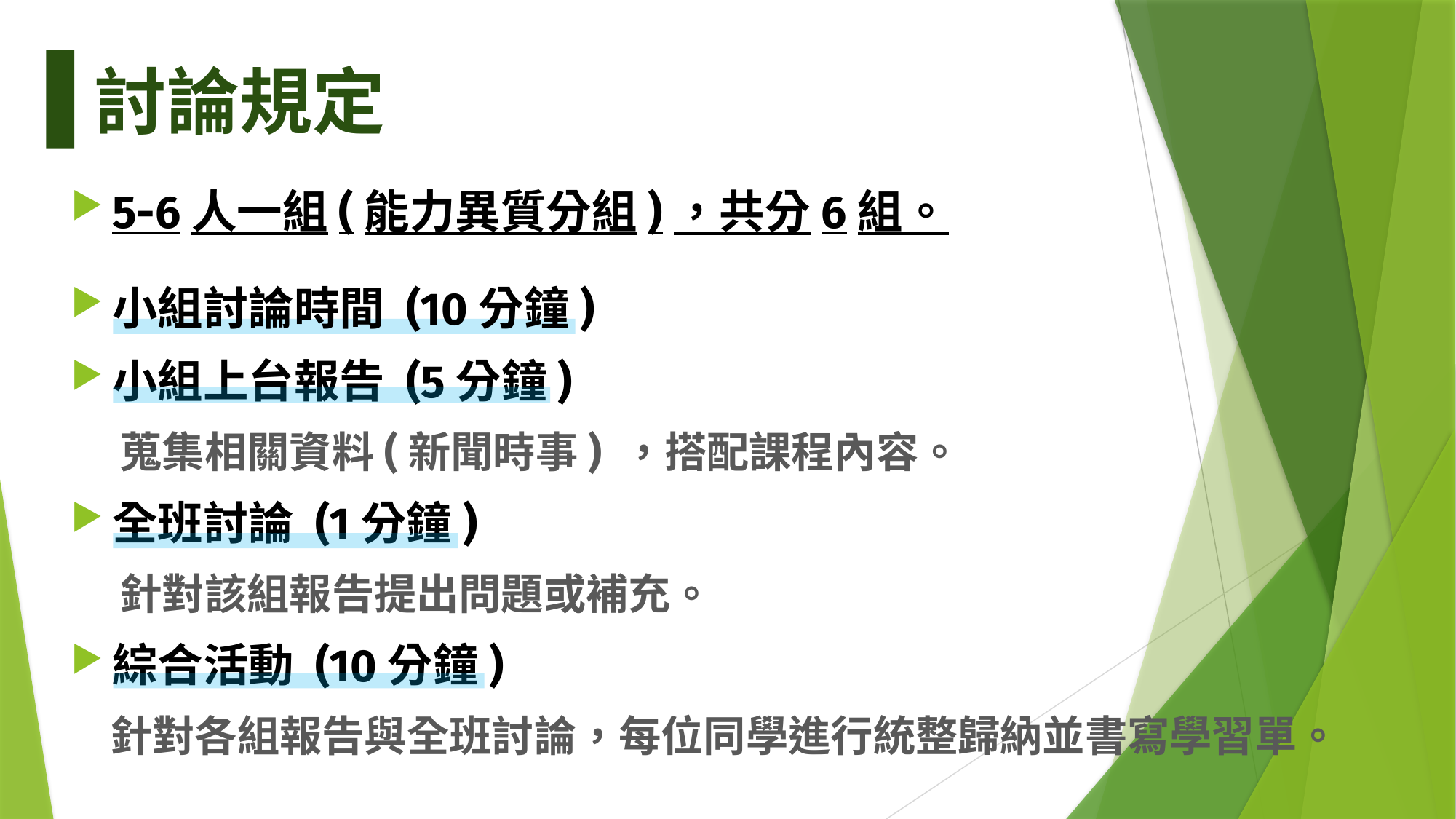

討論規定
5-6人一組(能力異質分組)，共分6組。

小組討論時間 (10分鐘)
小組上台報告 (5分鐘)
    蒐集相關資料(新聞時事) ，搭配課程內容。
全班討論 (1分鐘)
    針對該組報告提出問題或補充。
綜合活動 (10分鐘)
   針對各組報告與全班討論，每位同學進行統整歸納並書寫學習單。